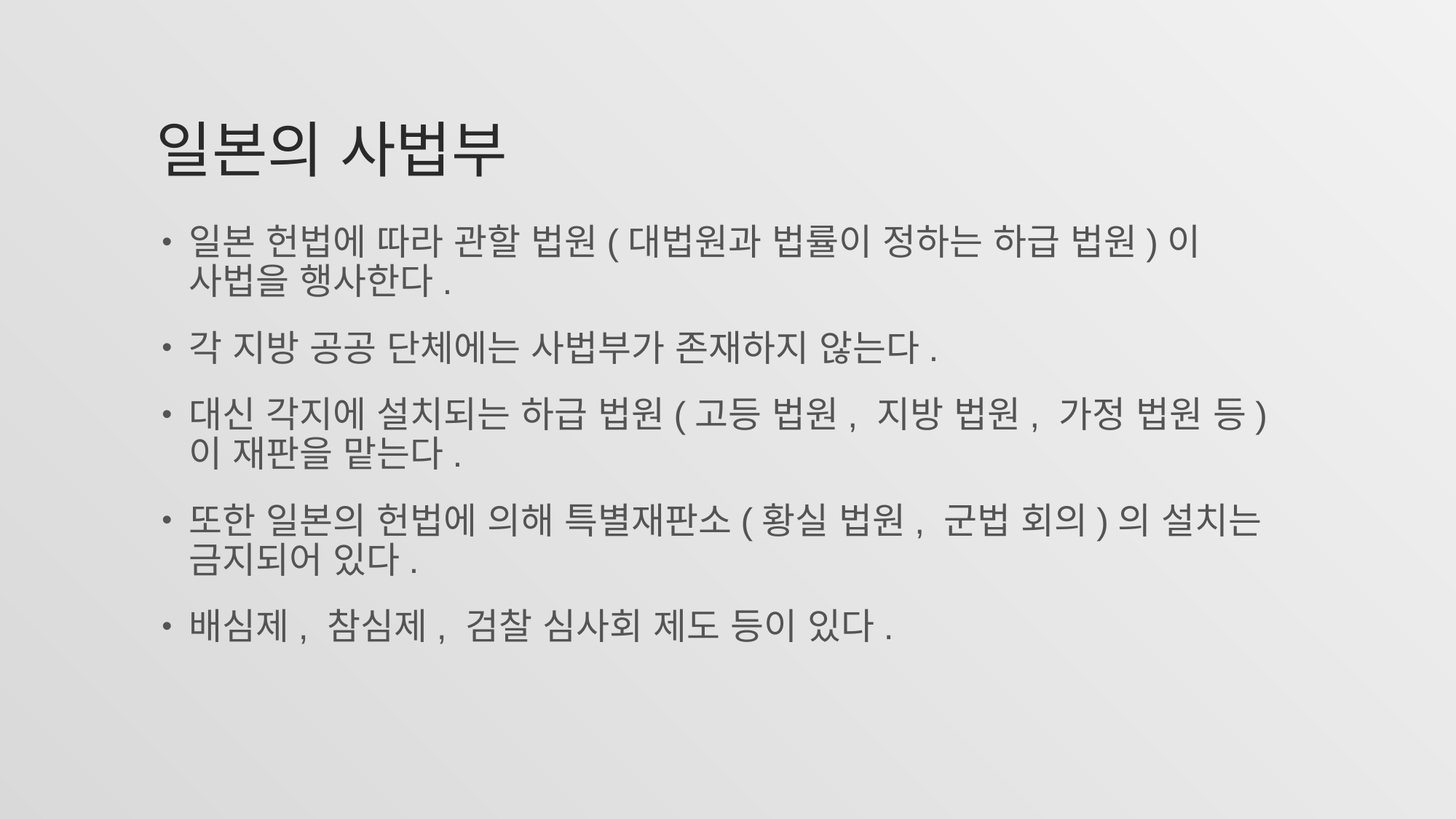

# 일본의 사법부
일본 헌법에 따라 관할 법원(대법원과 법률이 정하는 하급 법원)이 사법을 행사한다.
각 지방 공공 단체에는 사법부가 존재하지 않는다.
대신 각지에 설치되는 하급 법원(고등 법원, 지방 법원, 가정 법원 등)이 재판을 맡는다.
또한 일본의 헌법에 의해 특별재판소(황실 법원, 군법 회의)의 설치는 금지되어 있다.
배심제, 참심제, 검찰 심사회 제도 등이 있다.